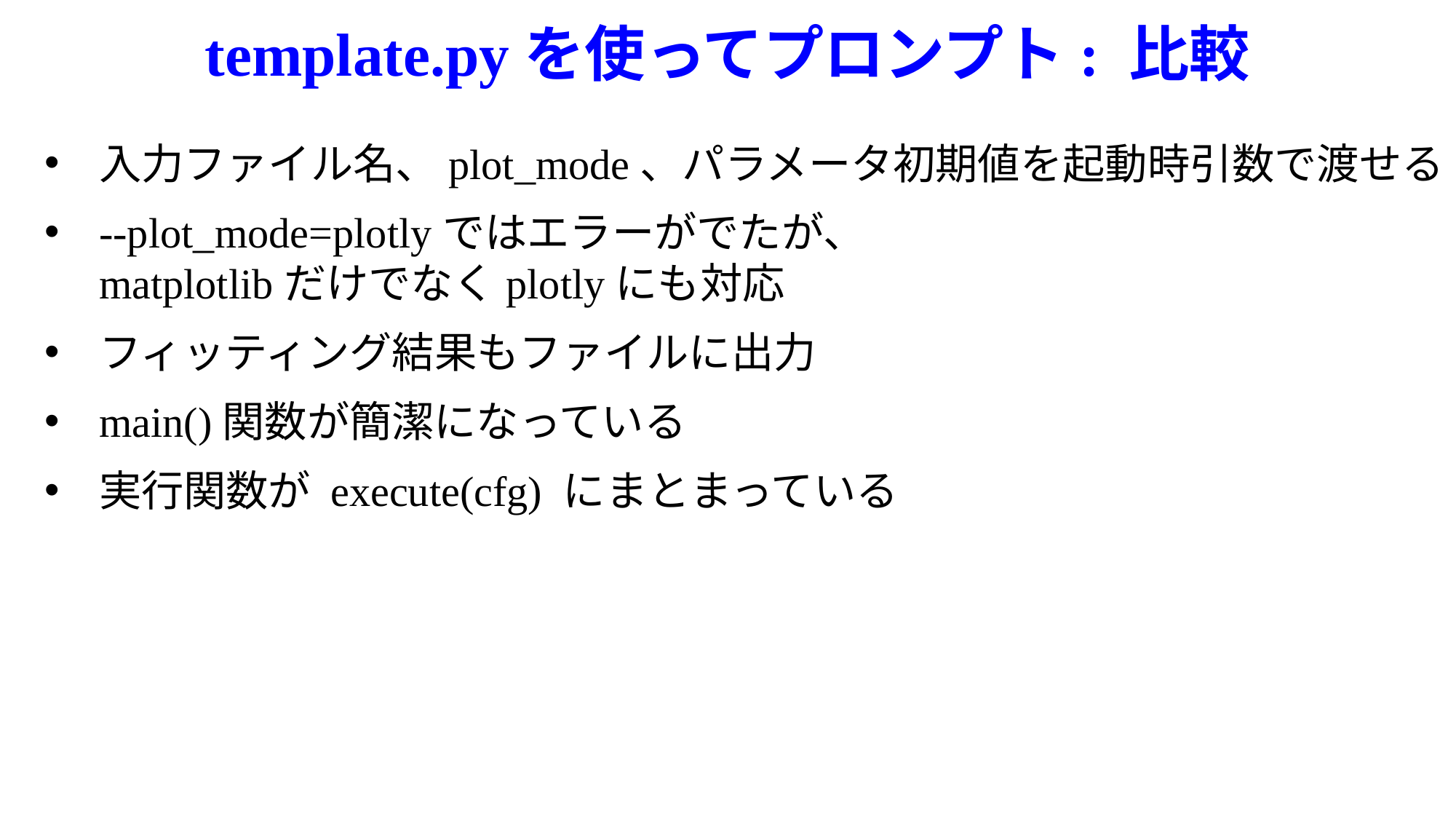

# template.pyを使ってプロンプト: 比較
入力ファイル名、plot_mode、パラメータ初期値を起動時引数で渡せる
--plot_mode=plotlyではエラーがでたが、
matplotlibだけでなくplotlyにも対応
フィッティング結果もファイルに出力
main()関数が簡潔になっている
実行関数が execute(cfg) にまとまっている